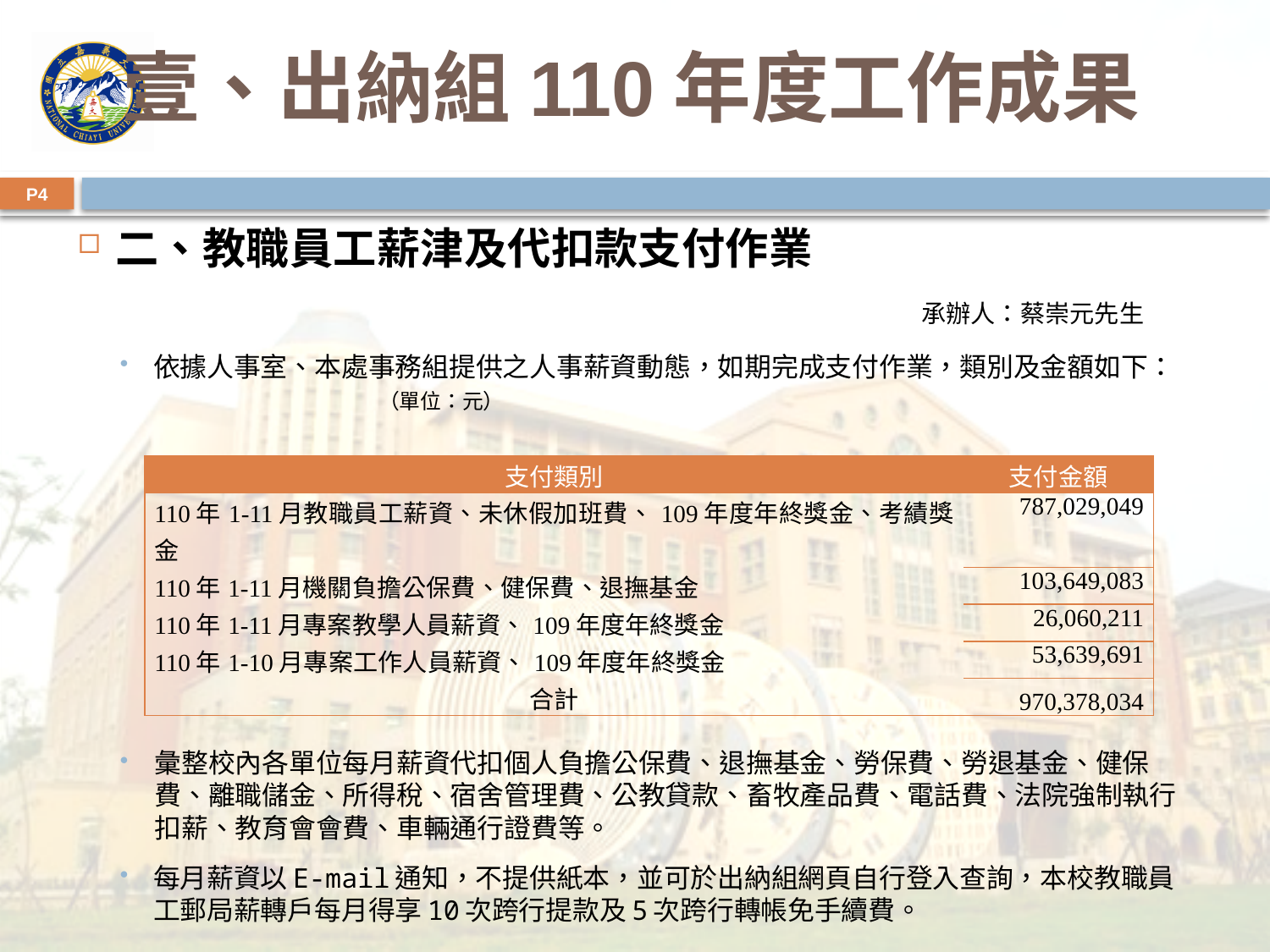

# 壹、出納組110年度工作成果
P4
二、教職員工薪津及代扣款支付作業

依據人事室、本處事務組提供之人事薪資動態，如期完成支付作業，類別及金額如下：                                        （單位：元）

彙整校內各單位每月薪資代扣個人負擔公保費、退撫基金、勞保費、勞退基金、健保費、離職儲金、所得稅、宿舍管理費、公教貸款、畜牧產品費、電話費、法院強制執行扣薪、教育會會費、車輛通行證費等。
每月薪資以E-mail通知，不提供紙本，並可於出納組網頁自行登入查詢，本校教職員工郵局薪轉戶每月得享10次跨行提款及5次跨行轉帳免手續費。
承辦人：蔡崇元先生
| 支付類別 | 支付金額 |
| --- | --- |
| 110年1-11月教職員工薪資、未休假加班費、109年度年終獎金、考績獎金 | 787,029,049 |
| 110年1-11月機關負擔公保費、健保費、退撫基金 | 103,649,083 |
| 110年1-11月專案教學人員薪資、109年度年終獎金 | 26,060,211 |
| 110年1-10月專案工作人員薪資、109年度年終獎金 | 53,639,691 |
| 合計 | 970,378,034 |